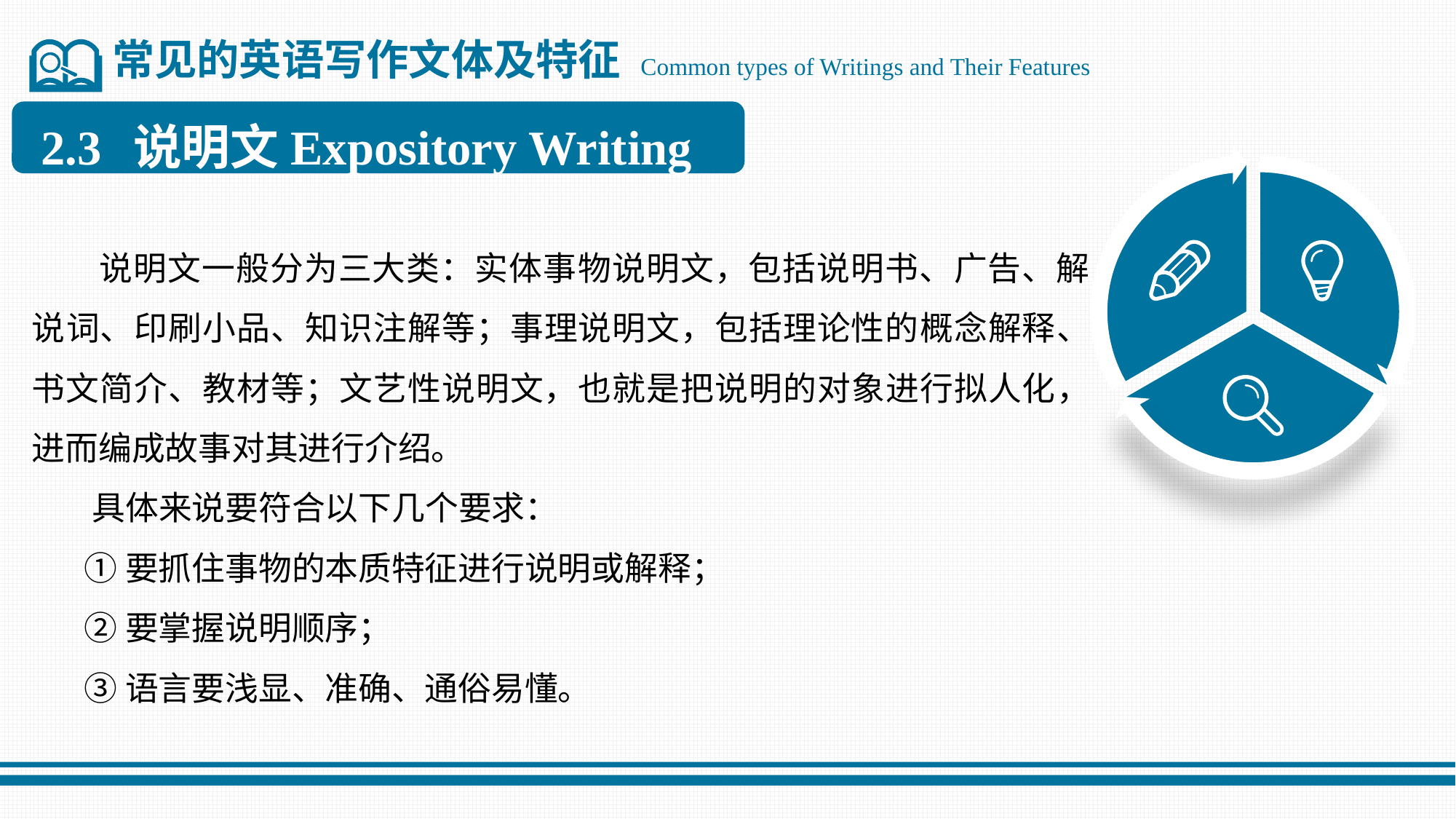

常见的英语写作文体及特征 Common types of Writings and Their Features

2.3  说明文Expository Writing

       说明文一般分为三大类：实体事物说明文，包括说明书、广告、解说词、印刷小品、知识注解等；事理说明文，包括理论性的概念解释、书文简介、教材等；文艺性说明文，也就是把说明的对象进行拟人化，进而编成故事对其进行介绍。
       具体来说要符合以下几个要求：
       ①要抓住事物的本质特征进行说明或解释；
       ②要掌握说明顺序；
       ③语言要浅显、准确、通俗易懂。